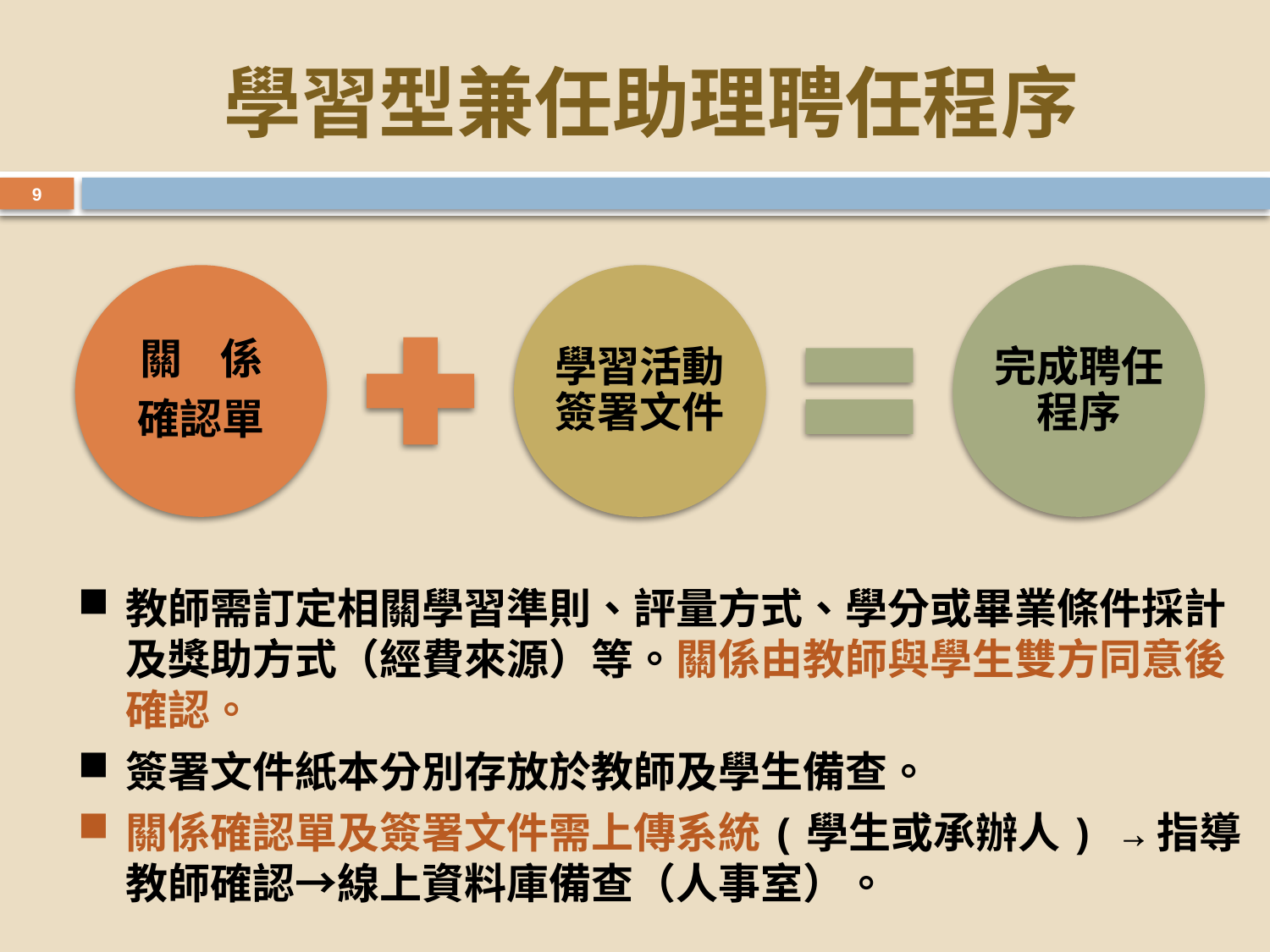

# 學習型兼任助理聘任程序
關    係
確認單

學習活動簽署文件

完成聘任程序
9
教師需訂定相關學習準則、評量方式、學分或畢業條件採計及獎助方式（經費來源）等。關係由教師與學生雙方同意後確認。
簽署文件紙本分別存放於教師及學生備查。
關係確認單及簽署文件需上傳系統(學生或承辦人) →指導教師確認→線上資料庫備查（人事室）。